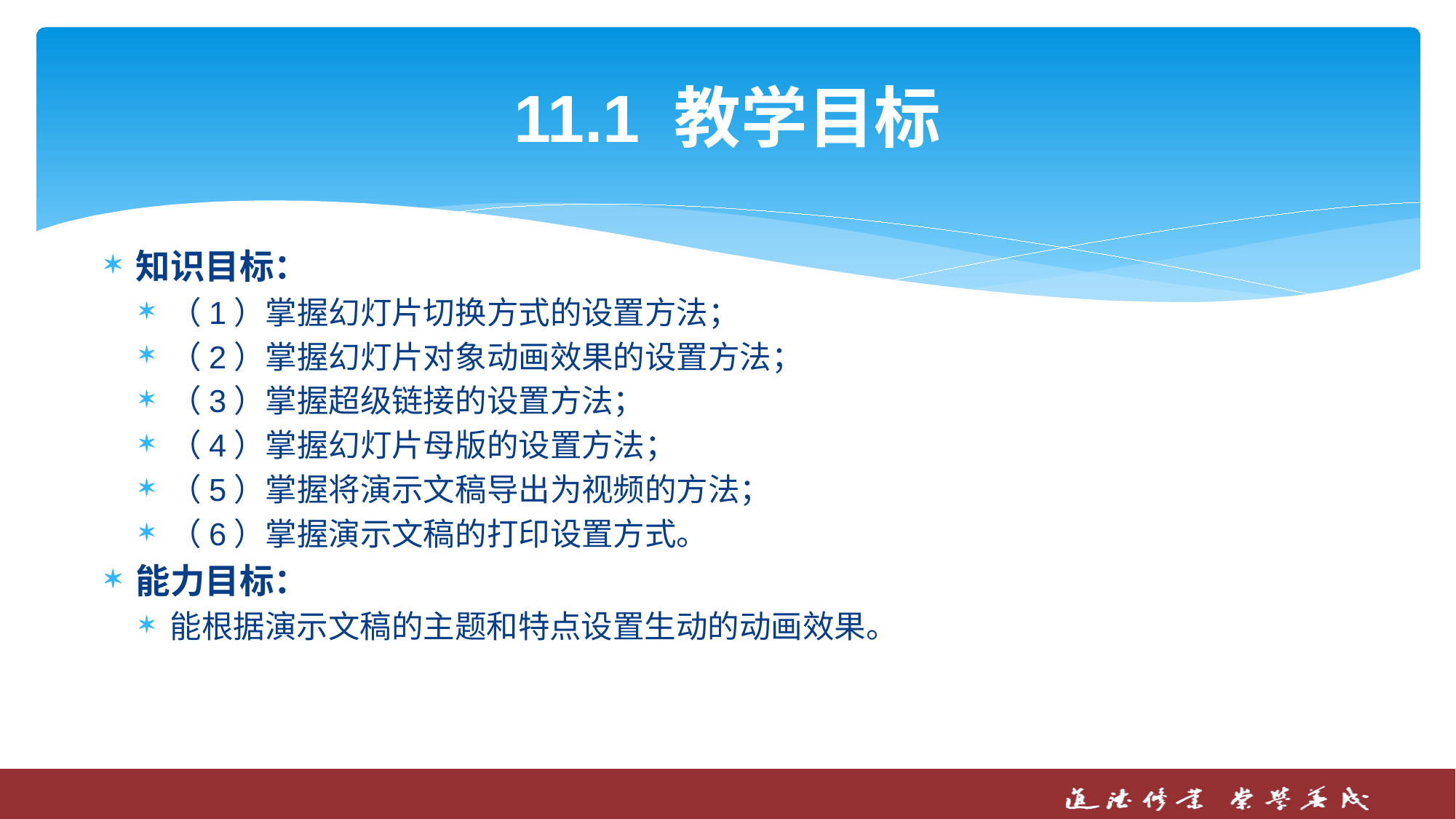

# 11.1 教学目标
知识目标：
（1）掌握幻灯片切换方式的设置方法；
（2）掌握幻灯片对象动画效果的设置方法；
（3）掌握超级链接的设置方法；
（4）掌握幻灯片母版的设置方法；
（5）掌握将演示文稿导出为视频的方法；
（6）掌握演示文稿的打印设置方式。
能力目标：
能根据演示文稿的主题和特点设置生动的动画效果。